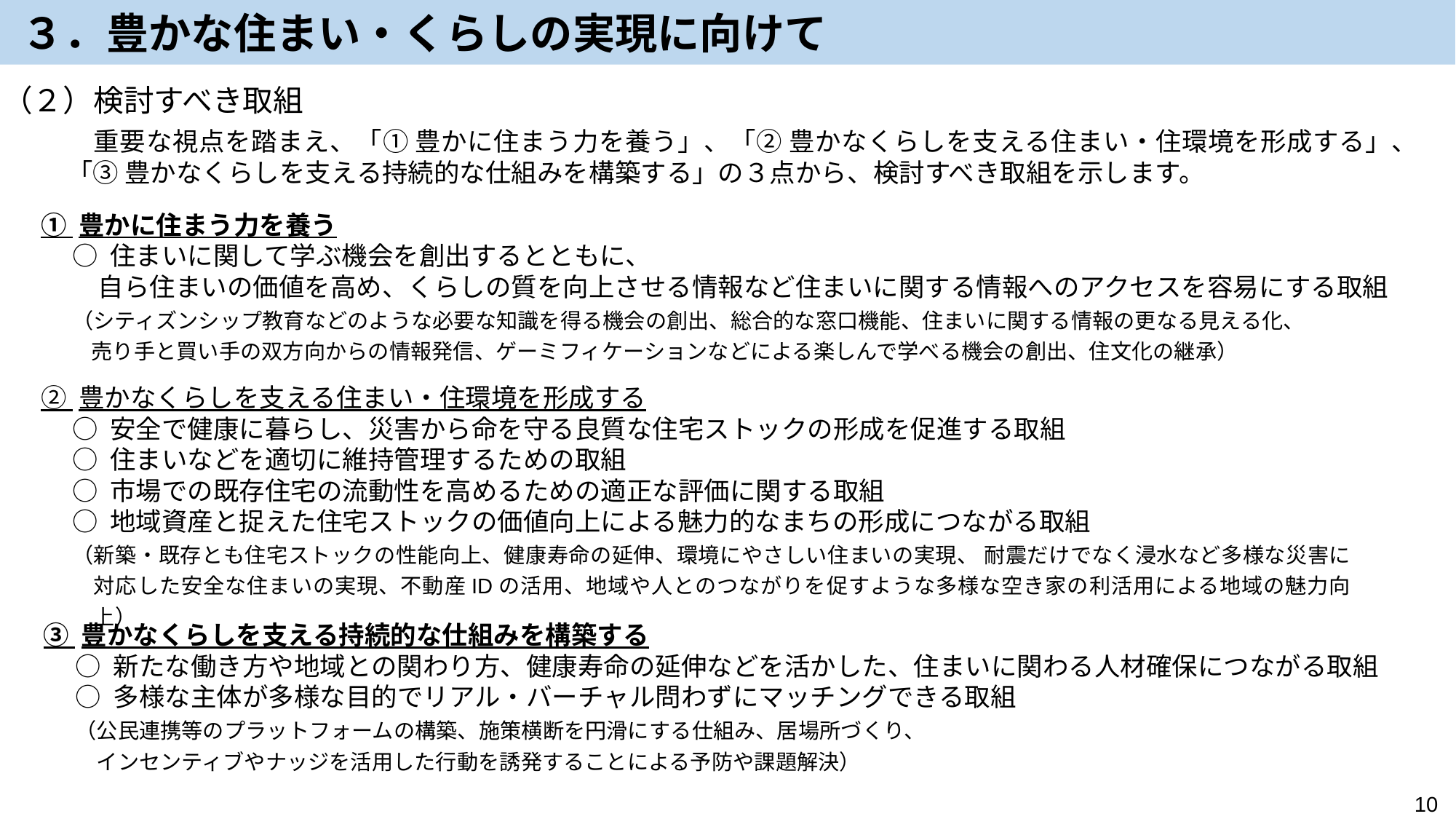

３．豊かな住まい・くらしの実現に向けて

（２）検討すべき取組
　重要な視点を踏まえ、「① 豊かに住まう力を養う」、「② 豊かなくらしを支える住まい・住環境を形成する」、「③ 豊かなくらしを支える持続的な仕組みを構築する」の３点から、検討すべき取組を示します。
① 豊かに住まう力を養う
○ 住まいに関して学ぶ機会を創出するとともに、
　自ら住まいの価値を高め、くらしの質を向上させる情報など住まいに関する情報へのアクセスを容易にする取組
（シティズンシップ教育などのような必要な知識を得る機会の創出、総合的な窓口機能、住まいに関する情報の更なる見える化、
   売り手と買い手の双方向からの情報発信、ゲーミフィケーションなどによる楽しんで学べる機会の創出、住文化の継承）

② 豊かなくらしを支える住まい・住環境を形成する
○ 安全で健康に暮らし、災害から命を守る良質な住宅ストックの形成を促進する取組
○ 住まいなどを適切に維持管理するための取組
○ 市場での既存住宅の流動性を高めるための適正な評価に関する取組
○ 地域資産と捉えた住宅ストックの価値向上による魅力的なまちの形成につながる取組
（新築・既存とも住宅ストックの性能向上、健康寿命の延伸、環境にやさしい住まいの実現、 耐震だけでなく浸水など多様な災害に対応した安全な住まいの実現、不動産IDの活用、地域や人とのつながりを促すような多様な空き家の利活用による地域の魅力向上）

③ 豊かなくらしを支える持続的な仕組みを構築する
○ 新たな働き方や地域との関わり方、健康寿命の延伸などを活かした、住まいに関わる人材確保につながる取組
○ 多様な主体が多様な目的でリアル・バーチャル問わずにマッチングできる取組
（公民連携等のプラットフォームの構築、施策横断を円滑にする仕組み、居場所づくり、
　インセンティブやナッジを活用した行動を誘発することによる予防や課題解決）

10